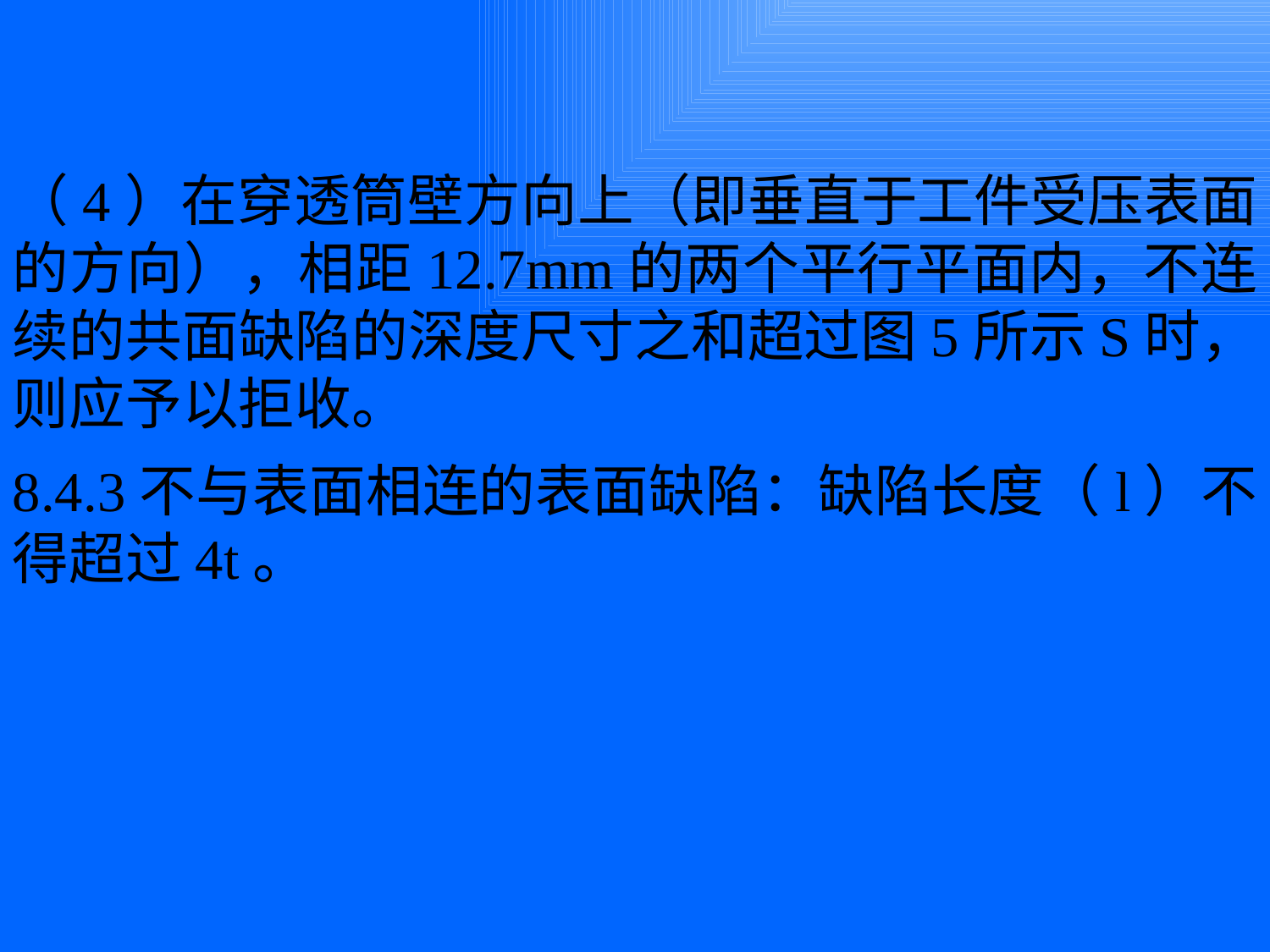

（4）在穿透筒壁方向上（即垂直于工件受压表面的方向），相距12.7mm的两个平行平面内，不连续的共面缺陷的深度尺寸之和超过图5所示S时，则应予以拒收。
8.4.3不与表面相连的表面缺陷：缺陷长度（l）不得超过4t。